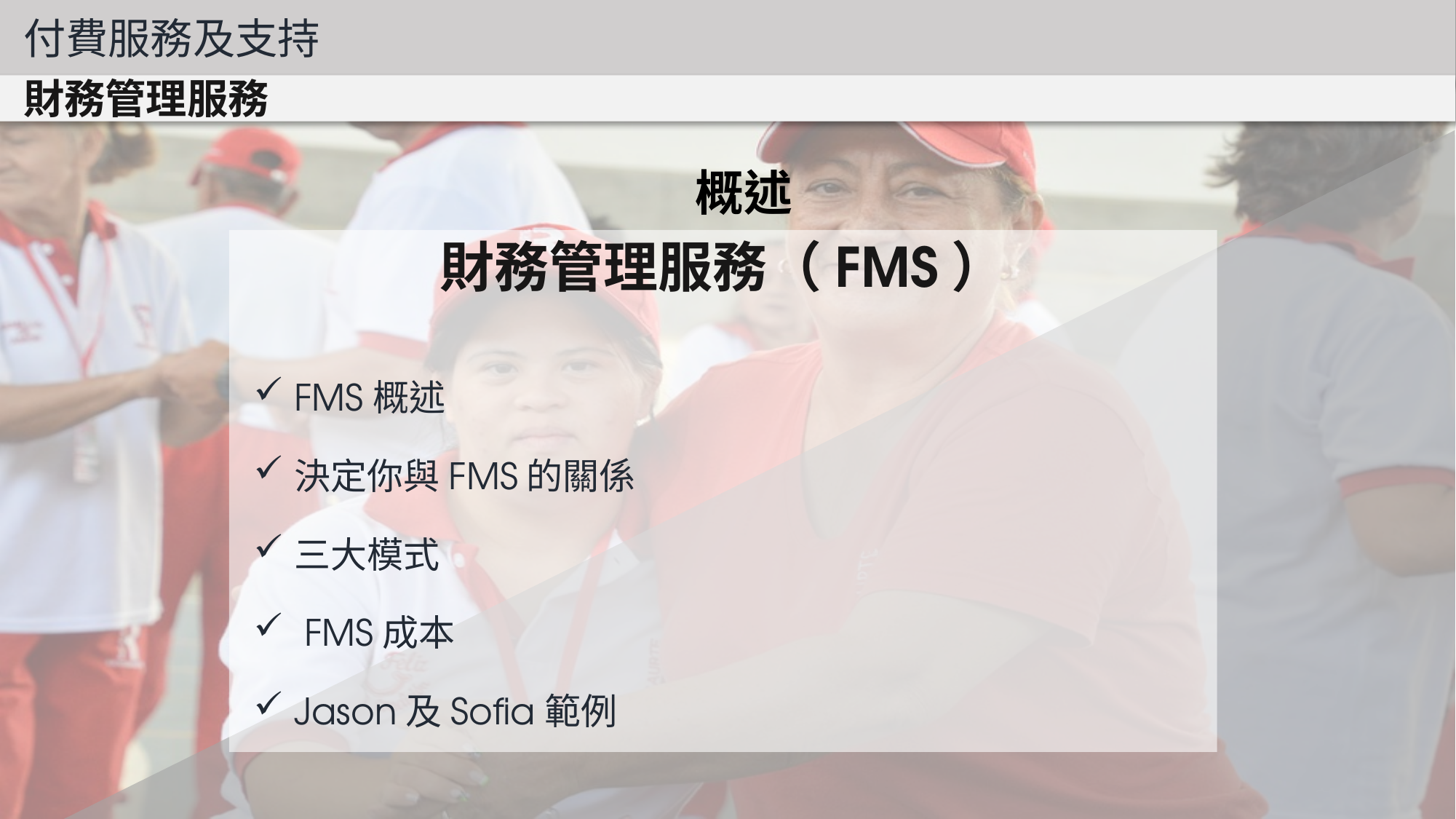

付費服務及支持
財務管理服務
概述

財務管理服務（FMS）

FMS概述

決定你與FMS的關係

三大模式

 FMS成本

Jason及Sofia範例